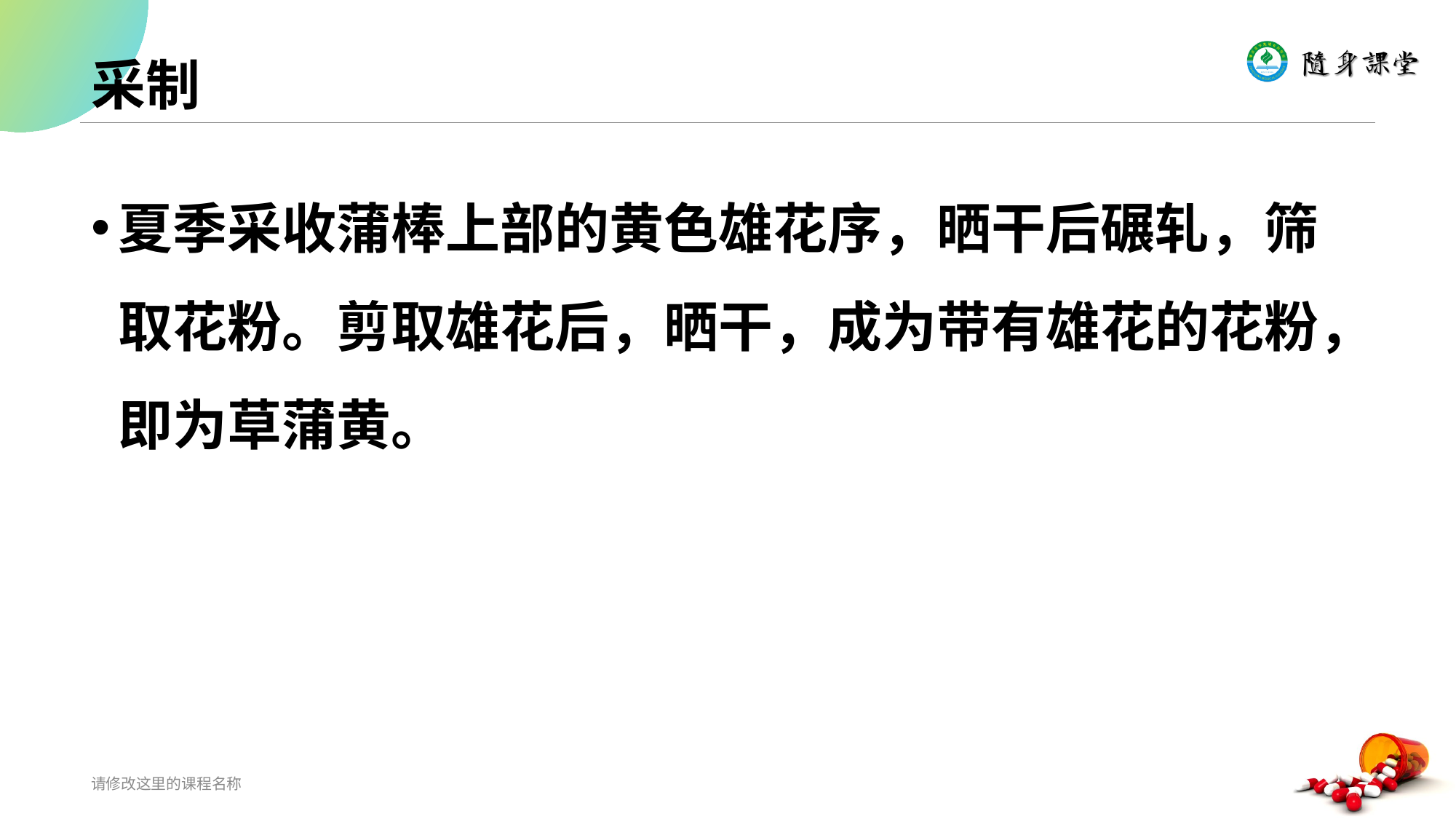

# 采制
夏季采收蒲棒上部的黄色雄花序，晒干后碾轧，筛取花粉。剪取雄花后，晒干，成为带有雄花的花粉，即为草蒲黄。
请修改这里的课程名称
8